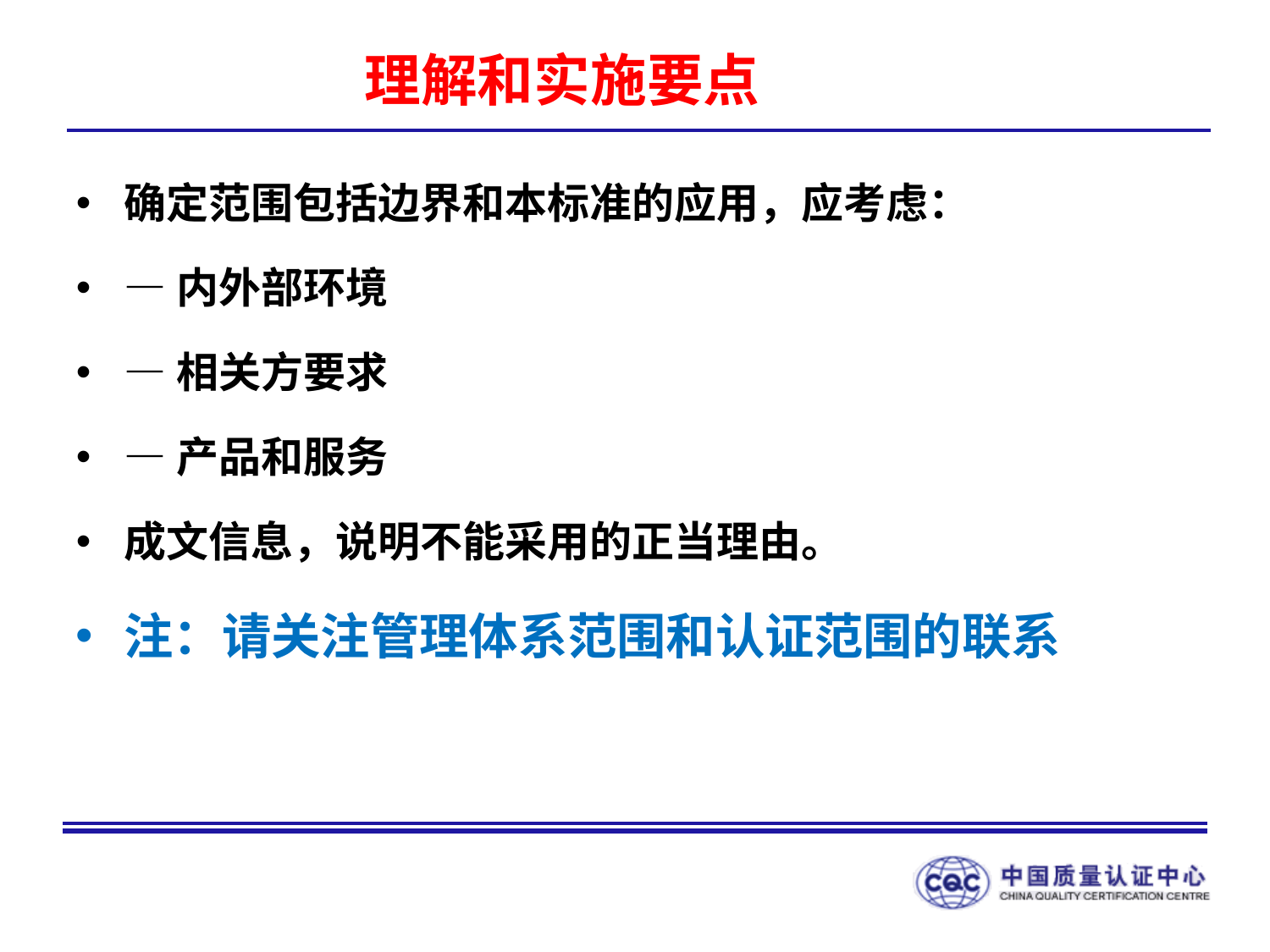

# 理解和实施要点
确定范围包括边界和本标准的应用，应考虑：
—内外部环境
—相关方要求
—产品和服务
成文信息，说明不能采用的正当理由。
注：请关注管理体系范围和认证范围的联系